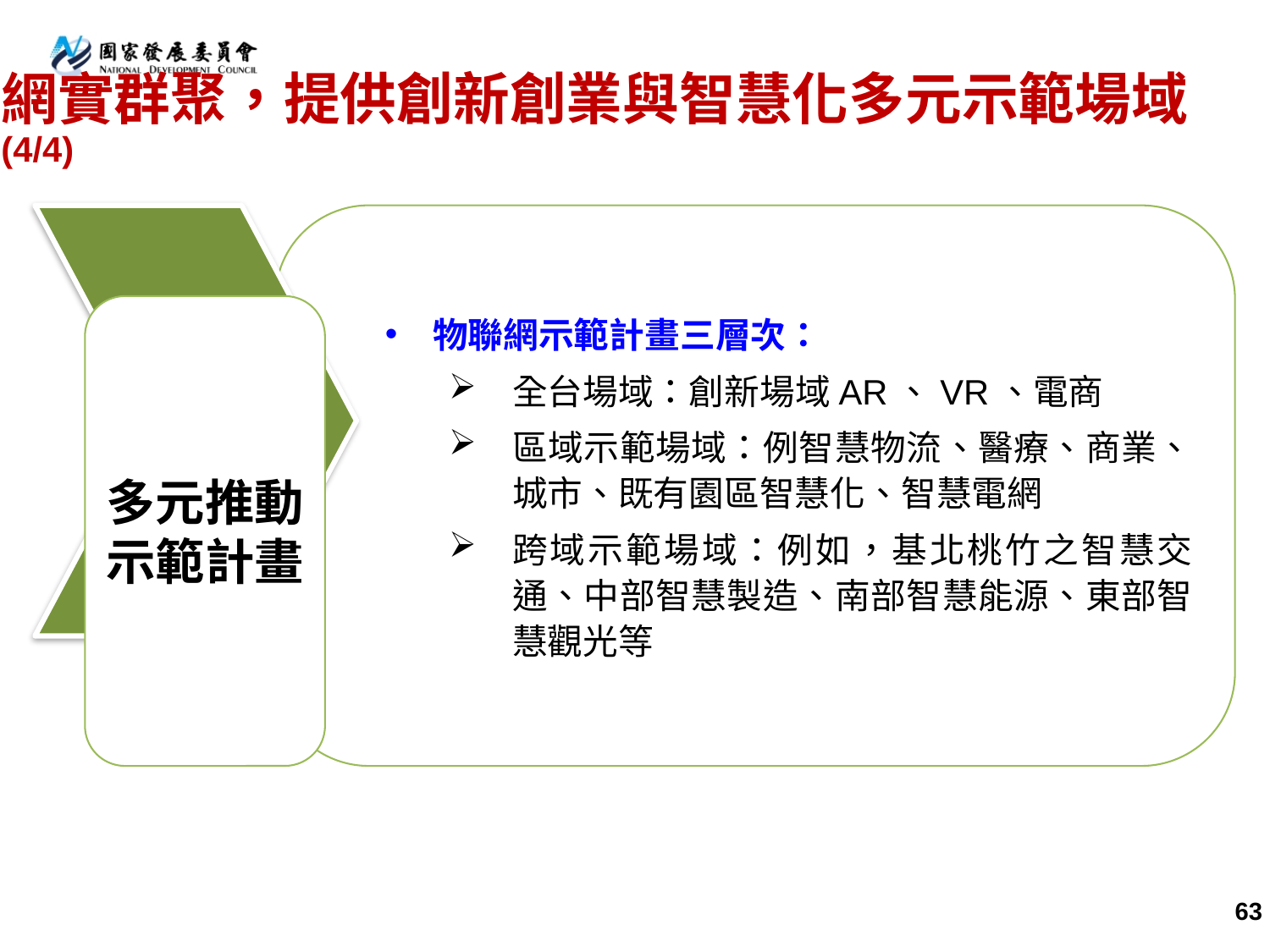

# 網實群聚，提供創新創業與智慧化多元示範場域(4/4)

物聯網示範計畫三層次：
全台場域：創新場域AR、VR、電商
區域示範場域：例智慧物流、醫療、商業、城市、既有園區智慧化、智慧電網
跨域示範場域：例如，基北桃竹之智慧交通、中部智慧製造、南部智慧能源、東部智慧觀光等
多元推動示範計畫
63